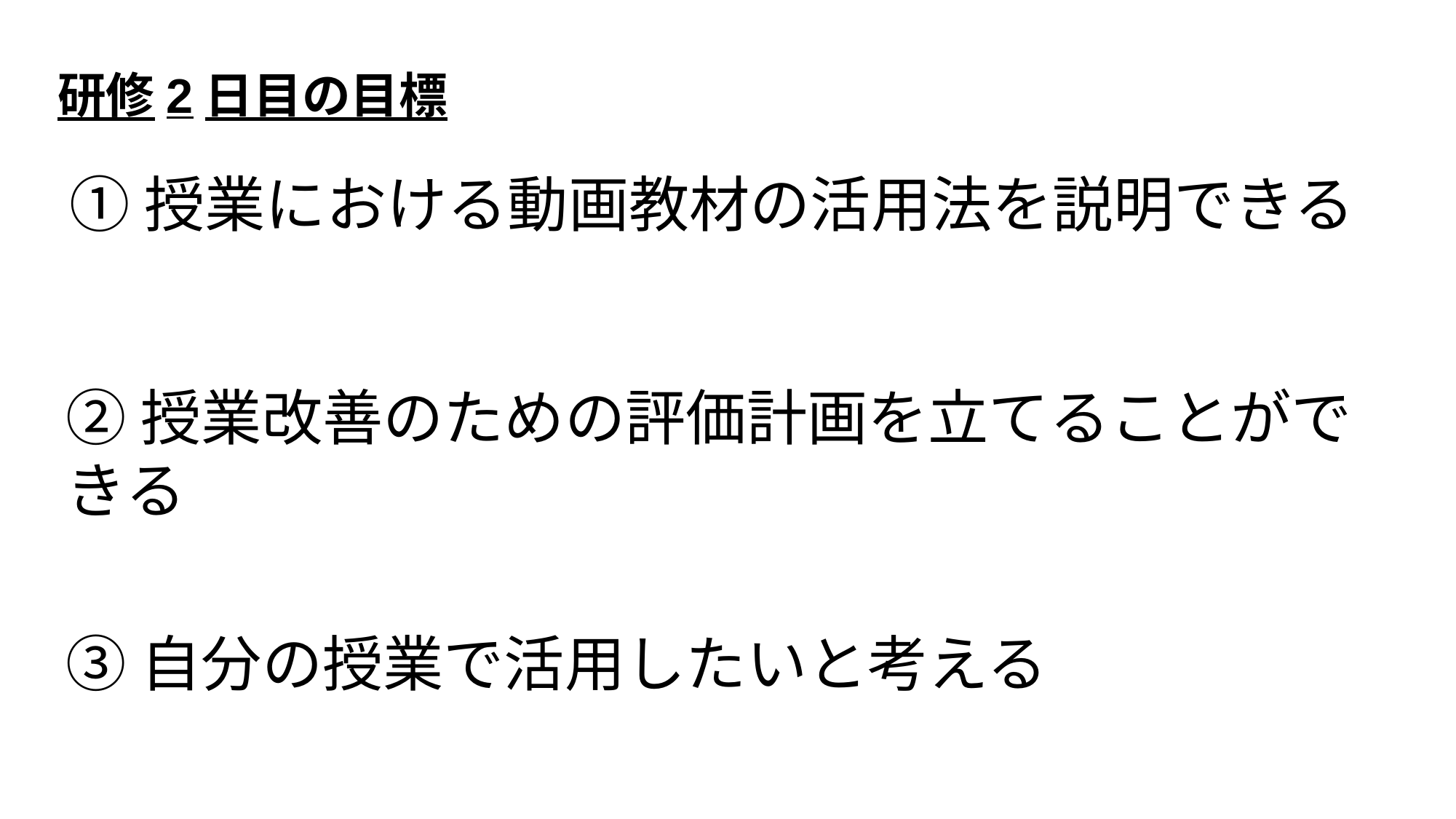

研修2日目の目標
①授業における動画教材の活用法を説明できる
②授業改善のための評価計画を立てることができる

③自分の授業で活用したいと考える